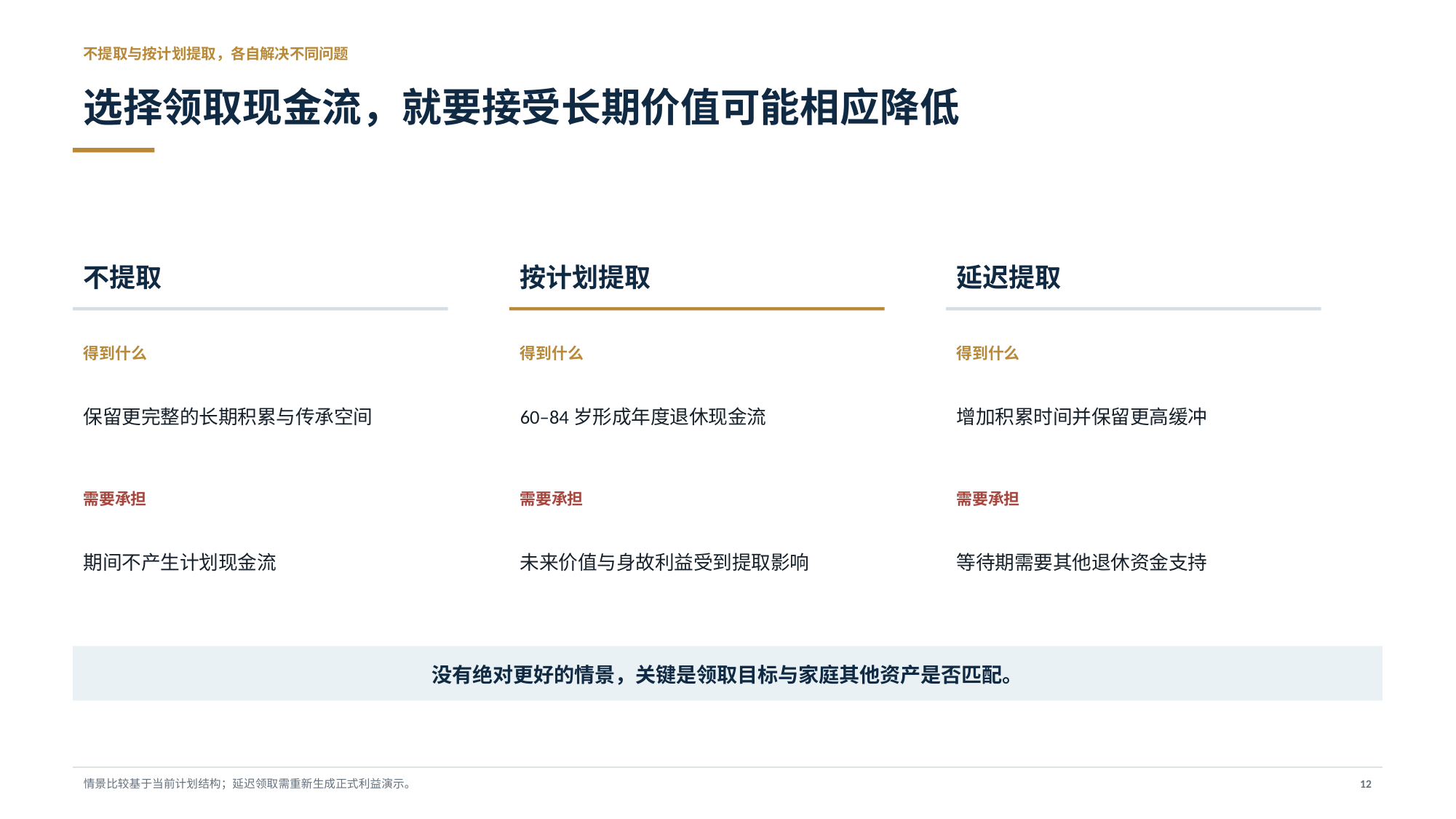

不提取与按计划提取，各自解决不同问题
选择领取现金流，就要接受长期价值可能相应降低

不提取
按计划提取
延迟提取

得到什么
得到什么
得到什么
保留更完整的长期积累与传承空间
60–84岁形成年度退休现金流
增加积累时间并保留更高缓冲
需要承担
需要承担
需要承担
期间不产生计划现金流
未来价值与身故利益受到提取影响
等待期需要其他退休资金支持

没有绝对更好的情景，关键是领取目标与家庭其他资产是否匹配。

情景比较基于当前计划结构；延迟领取需重新生成正式利益演示。
12